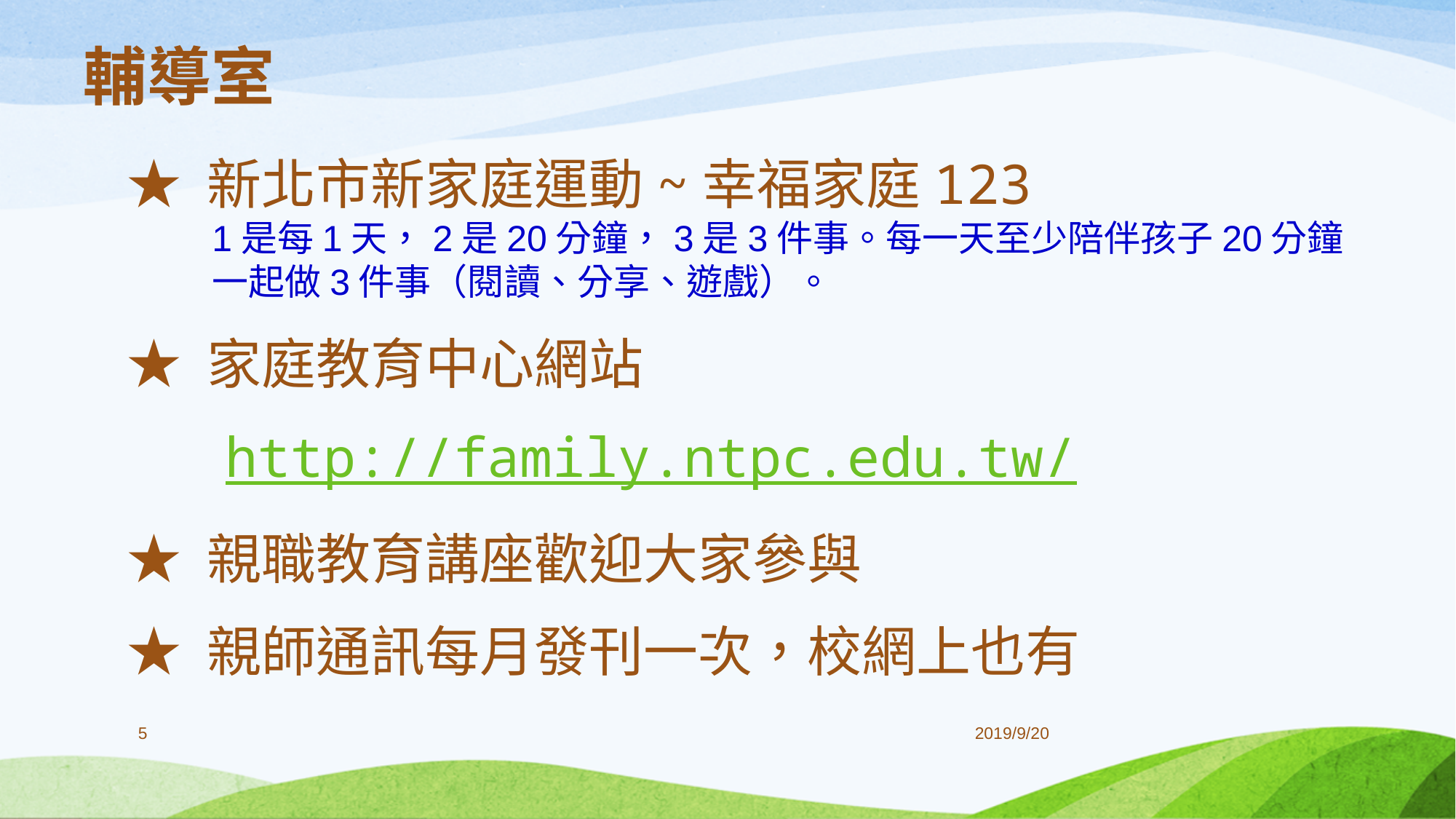

輔導室
★ 新北市新家庭運動~幸福家庭123
1是每1天，2是20分鐘，3是3件事。每一天至少陪伴孩子20分鐘一起做3件事（閱讀、分享、遊戲）。
★ 家庭教育中心網站
   http://family.ntpc.edu.tw/
★ 親職教育講座歡迎大家參與
★ 親師通訊每月發刊一次，校網上也有
5
2019/9/20